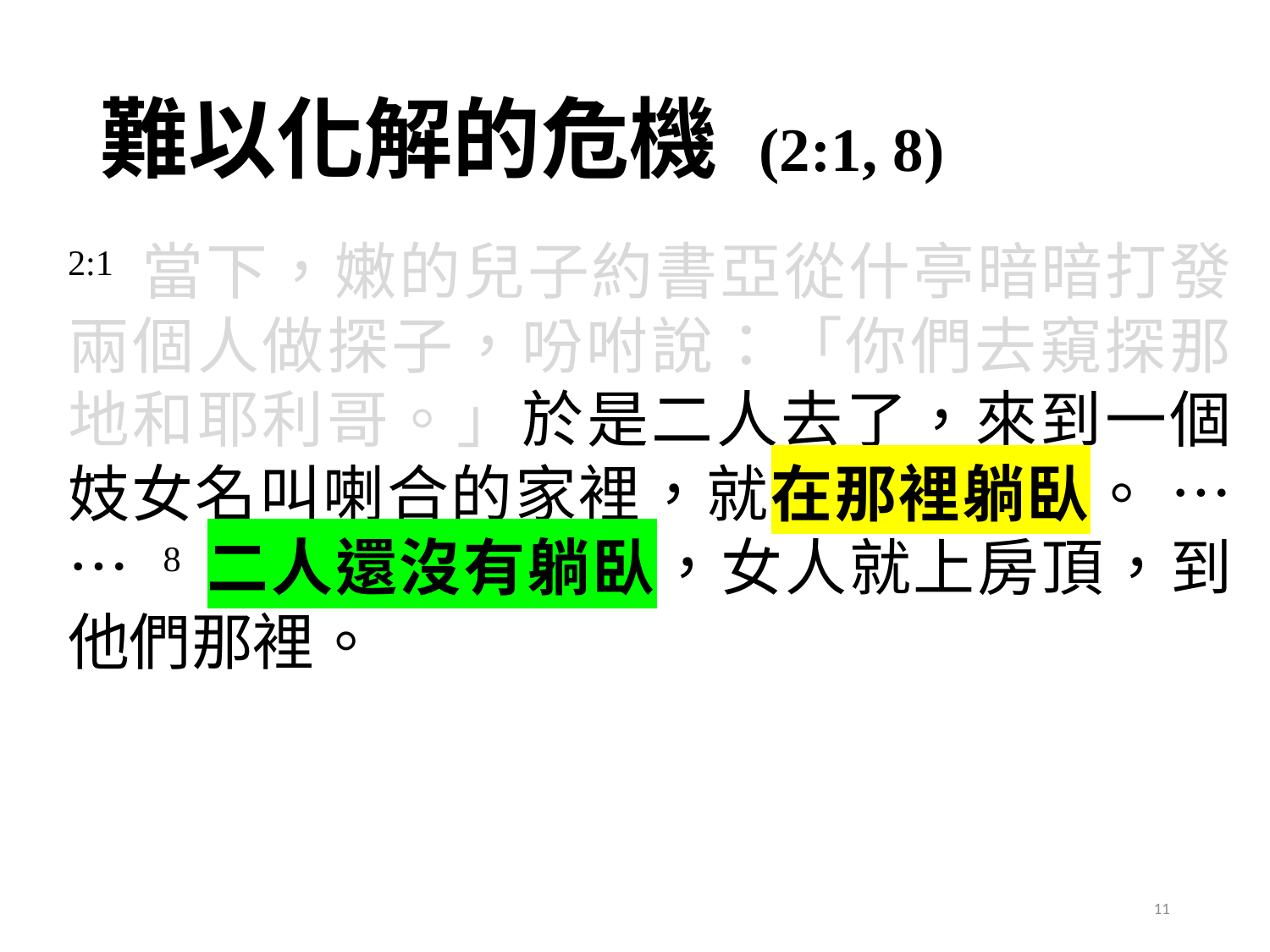

# 難以化解的危機 (2:1, 8)
2:1 當下，嫩的兒子約書亞從什亭暗暗打發兩個人做探子，吩咐說：「你們去窺探那地和耶利哥。」於是二人去了，來到一個妓女名叫喇合的家裡，就在那裡躺臥。 …… 8 二人還沒有躺臥，女人就上房頂，到他們那裡。
11